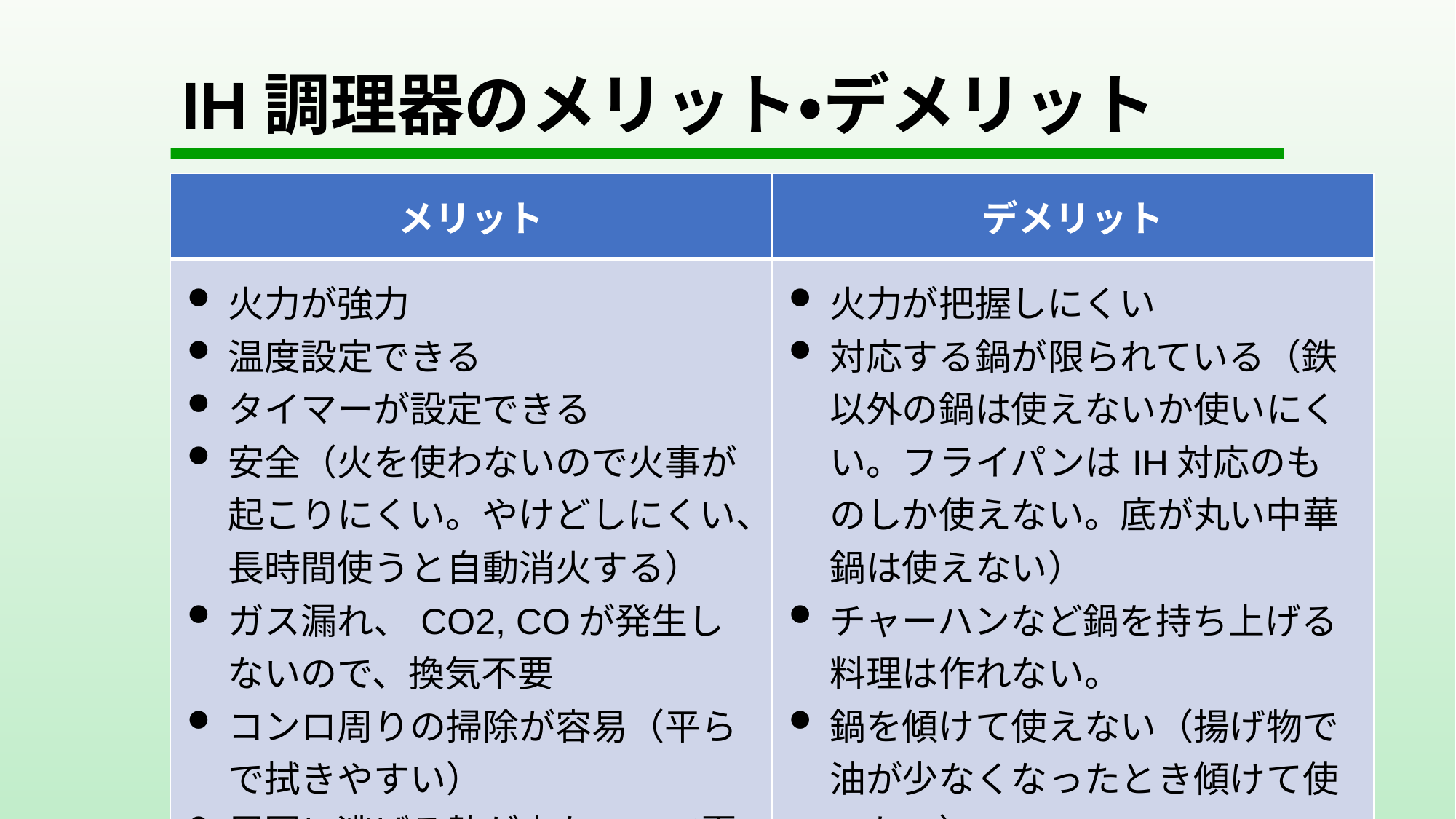

# IH調理器のメリット・デメリット
| メリット | デメリット |
| --- | --- |
| 火力が強力 温度設定できる タイマーが設定できる 安全（火を使わないので火事が起こりにくい。やけどしにくい、長時間使うと自動消火する） ガス漏れ、CO2, COが発生しないので、換気不要 コンロ周りの掃除が容易（平らで拭きやすい） 周囲に逃げる熱が少ないので夏に調理するときに暑くない | 火力が把握しにくい 対応する鍋が限られている（鉄以外の鍋は使えないか使いにくい。フライパンはIH対応のものしか使えない。底が丸い中華鍋は使えない） チャーハンなど鍋を持ち上げる料理は作れない。 鍋を傾けて使えない（揚げ物で油が少なくなったとき傾けて使いたい）。 |